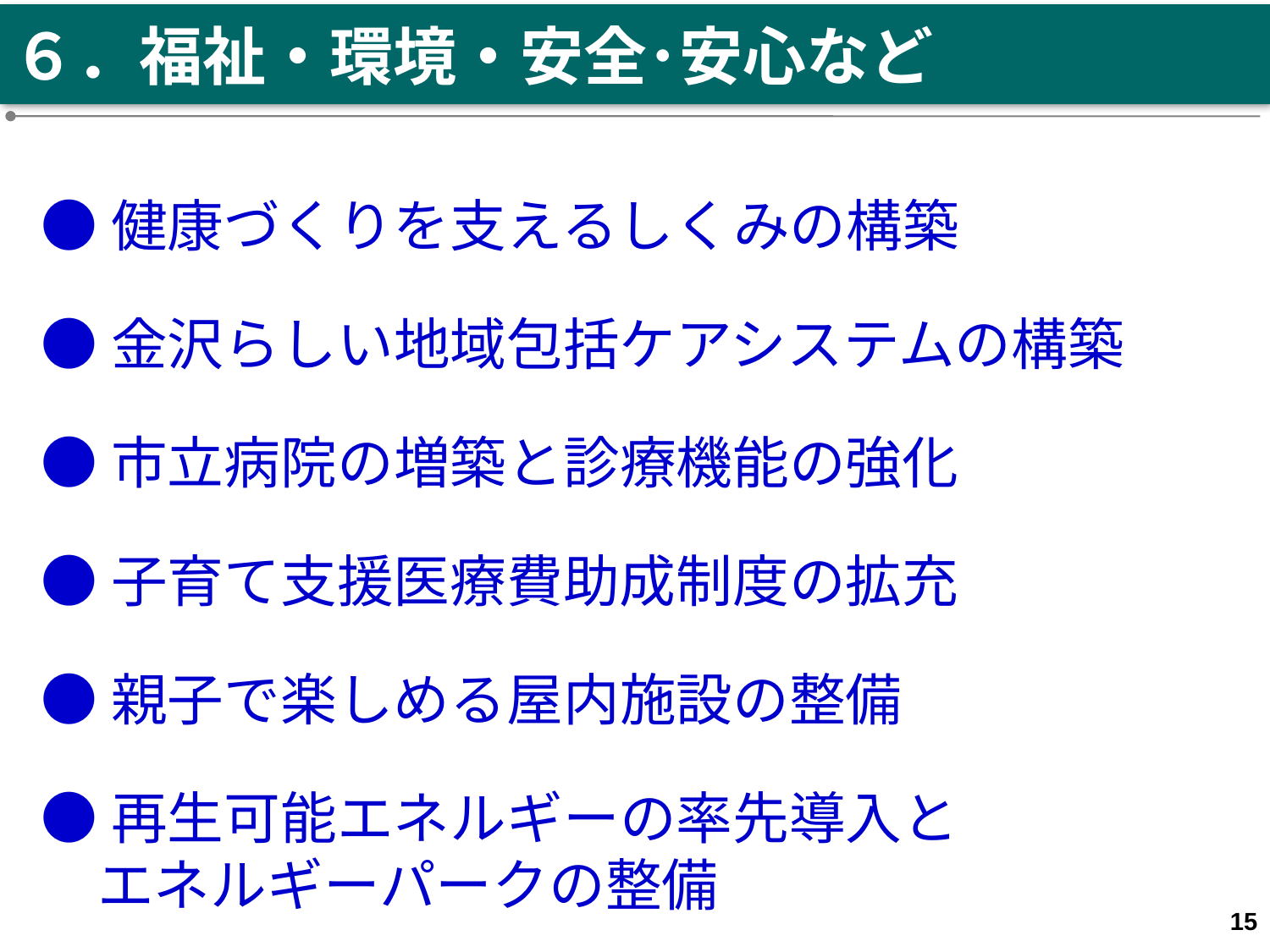

６．福祉・環境・安全･安心など
●健康づくりを支えるしくみの構築
●金沢らしい地域包括ケアシステムの構築
●市立病院の増築と診療機能の強化
●子育て支援医療費助成制度の拡充
●親子で楽しめる屋内施設の整備
●再生可能エネルギーの率先導入と
　エネルギーパークの整備

15